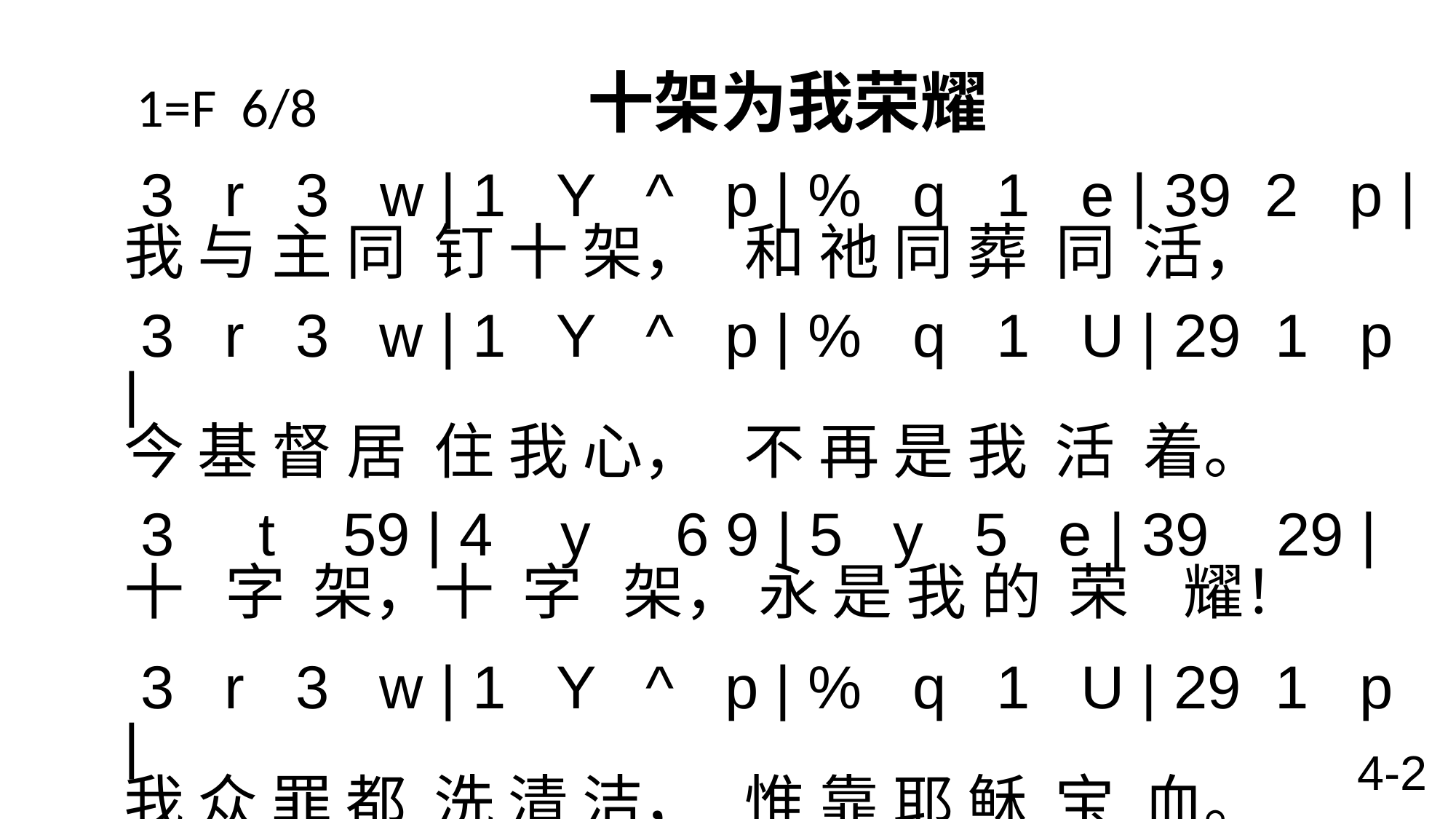

# 1=F  6/8                 十架为我荣耀
 3   r   3   w | 1   Y   ^   p | %   q   1   e | 39  2   p |
我 与 主 同  钉 十 架，   和 祂 同 葬  同  活，
3   r   3   w | 1   Y   ^   p | %   q   1   U | 29  1   p |
今 基 督 居  住 我 心，   不 再 是 我  活  着。
3     t    59 | 4    y     6 9 | 5   y   5   e | 39    29 |
十   字  架，十  字   架， 永 是 我 的  荣    耀！
3   r   3   w | 1   Y   ^   p | %   q   1   U | 29  1   p |
我 众 罪 都  洗 清 洁，   惟 靠 耶 稣  宝  血。
4-2